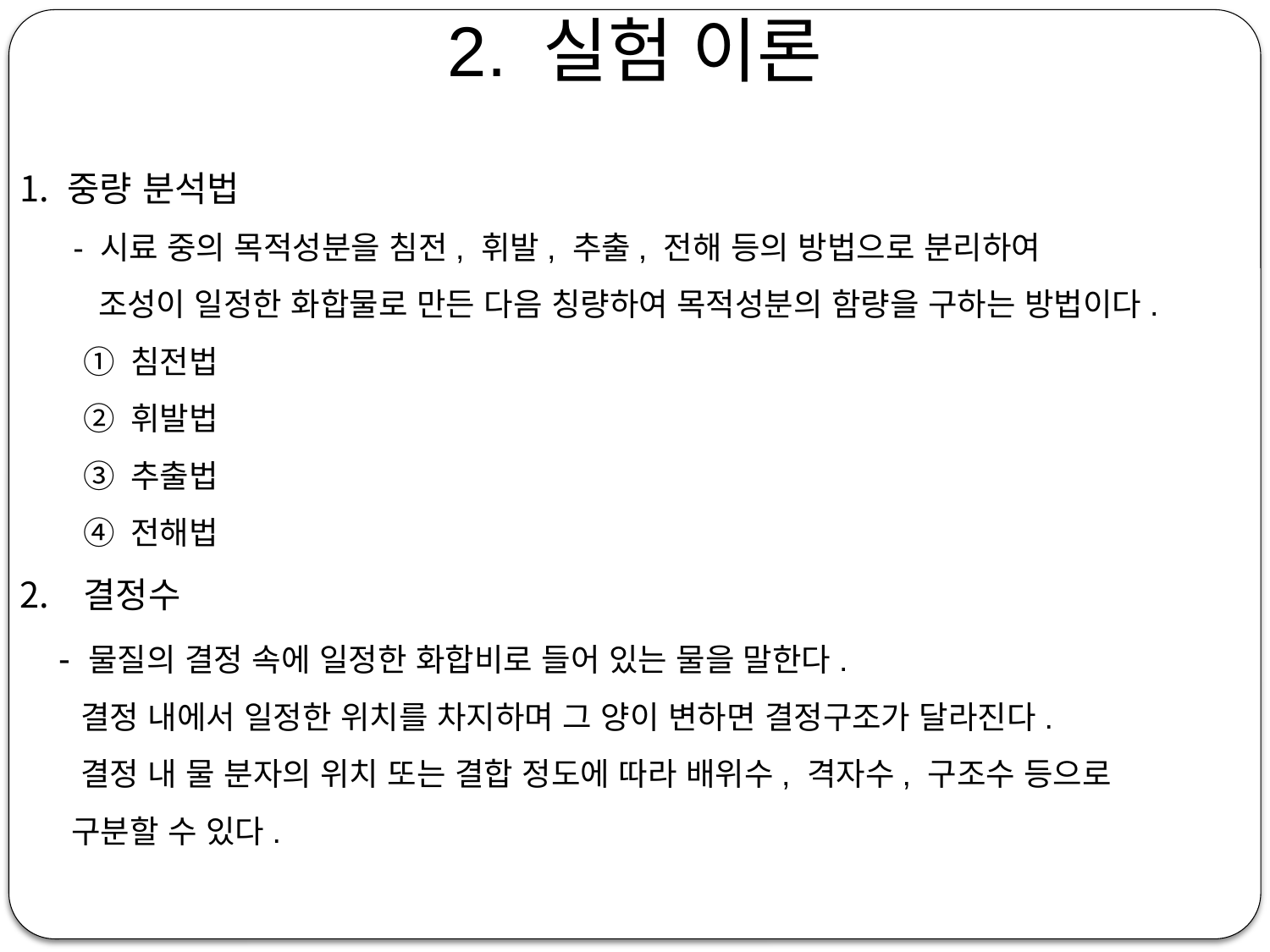

2. 실험 이론
중량 분석법
      - 시료 중의 목적성분을 침전, 휘발, 추출, 전해 등의 방법으로 분리하여
        조성이 일정한 화합물로 만든 다음 칭량하여 목적성분의 함량을 구하는 방법이다.
침전법
휘발법
추출법
전해법
결정수
    - 물질의 결정 속에 일정한 화합비로 들어 있는 물을 말한다.
      결정 내에서 일정한 위치를 차지하며 그 양이 변하면 결정구조가 달라진다.
      결정 내 물 분자의 위치 또는 결합 정도에 따라 배위수, 격자수, 구조수 등으로
     구분할 수 있다.